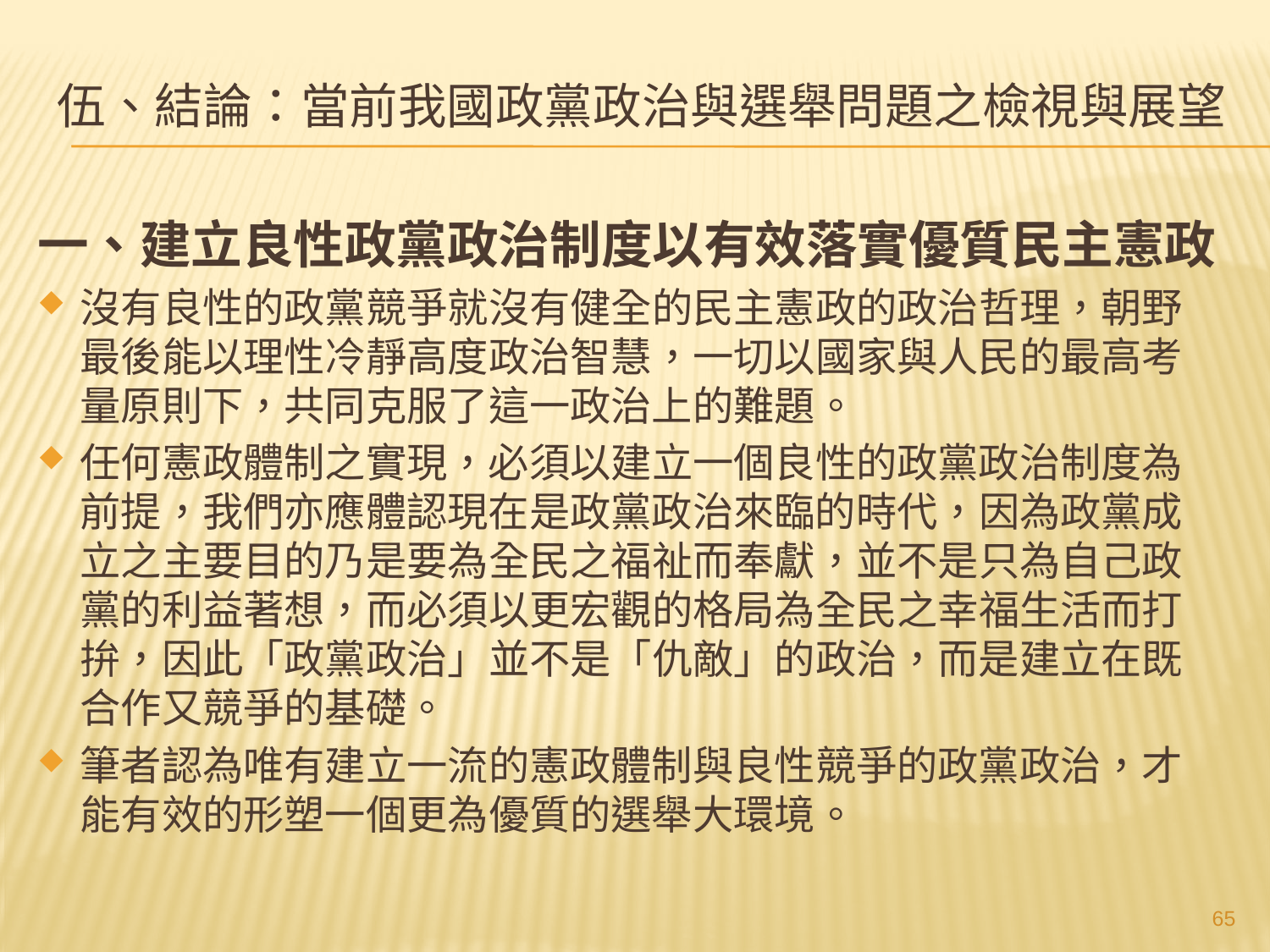

# 伍、結論：當前我國政黨政治與選舉問題之檢視與展望
一、建立良性政黨政治制度以有效落實優質民主憲政
沒有良性的政黨競爭就沒有健全的民主憲政的政治哲理，朝野最後能以理性冷靜高度政治智慧，一切以國家與人民的最高考量原則下，共同克服了這一政治上的難題。
任何憲政體制之實現，必須以建立一個良性的政黨政治制度為前提，我們亦應體認現在是政黨政治來臨的時代，因為政黨成立之主要目的乃是要為全民之福祉而奉獻，並不是只為自己政黨的利益著想，而必須以更宏觀的格局為全民之幸福生活而打拚，因此「政黨政治」並不是「仇敵」的政治，而是建立在既合作又競爭的基礎。
筆者認為唯有建立一流的憲政體制與良性競爭的政黨政治，才能有效的形塑一個更為優質的選舉大環境。

65